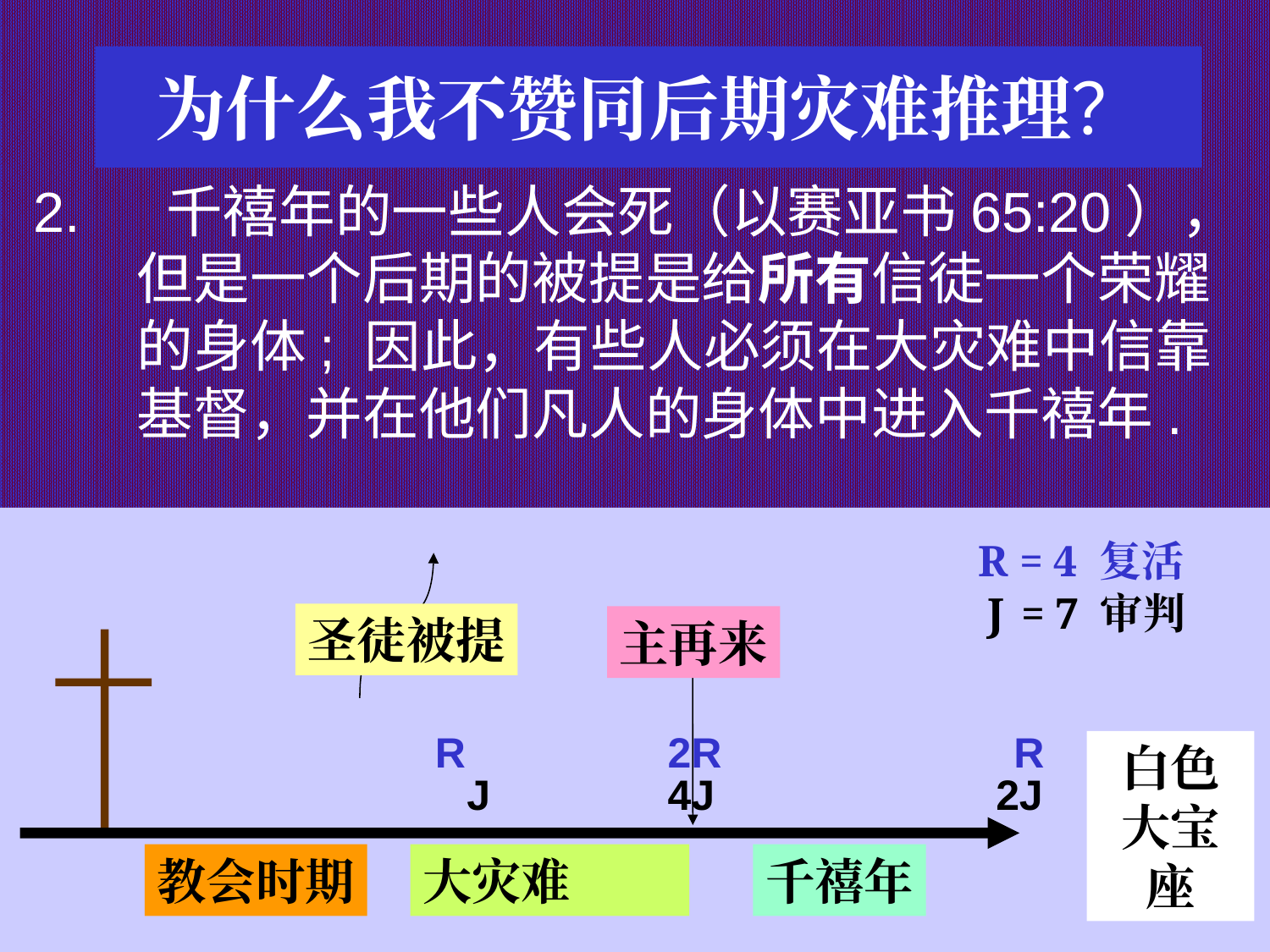

为什么我不赞同后期灾难推理？
2.	 千禧年的一些人会死（以赛亚书65:20），但是一个后期的被提是给所有信徒一个荣耀的身体; 因此，有些人必须在大灾难中信靠基督，并在他们凡人的身体中进入千禧年.

R = 4 复活
J  = 7 审判
圣徒被提
主再来

R
2R
R
白色大宝座
J
4J
2J

教会时期
大灾难
千禧年